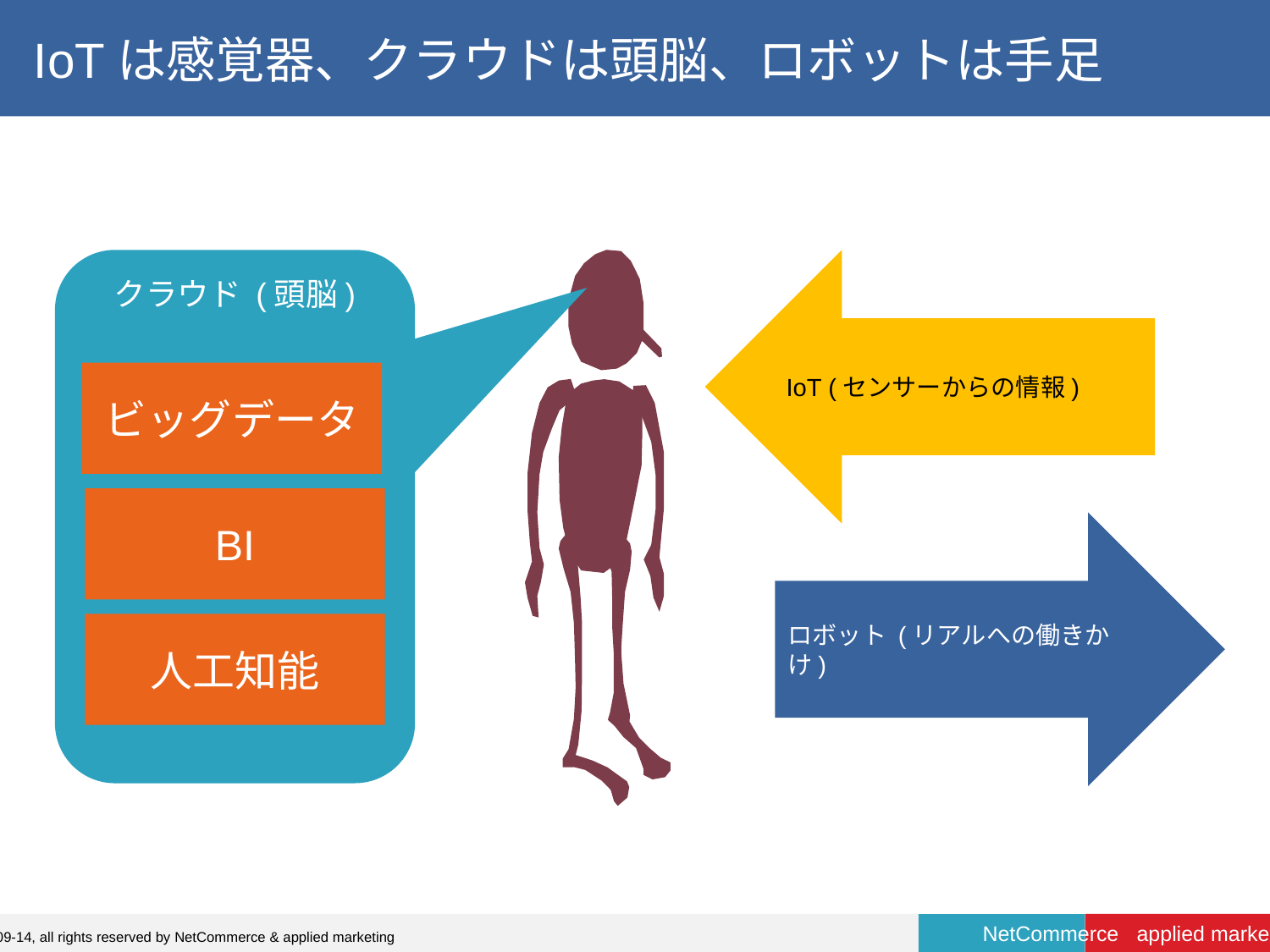

# IoTは感覚器、クラウドは頭脳、ロボットは手足
クラウド (頭脳)
ビッグデータ
BI
人工知能

IoT (センサーからの情報)
ロボット (リアルへの働きかけ)